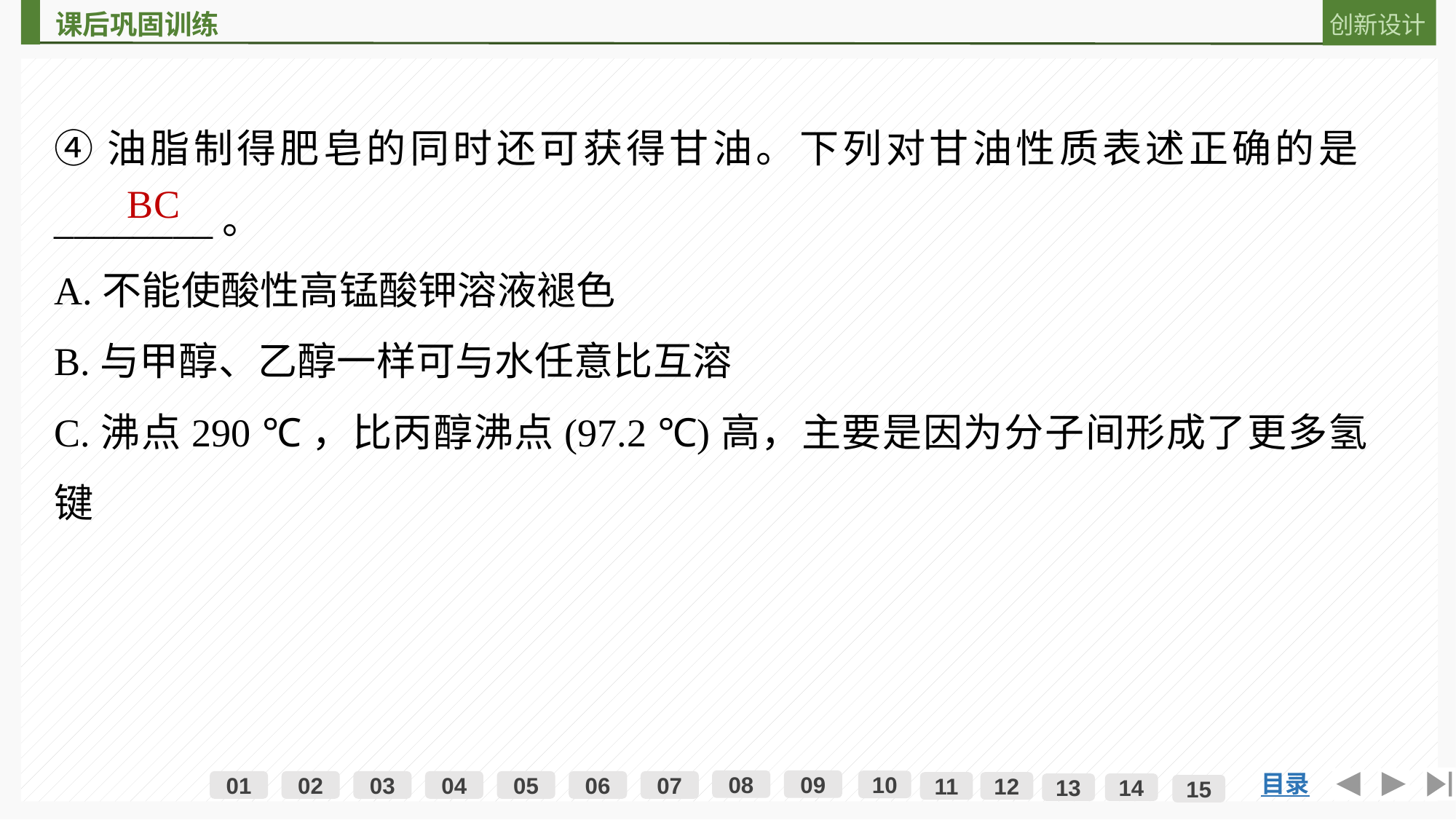

④油脂制得肥皂的同时还可获得甘油。下列对甘油性质表述正确的是________。
A.不能使酸性高锰酸钾溶液褪色
B.与甲醇、乙醇一样可与水任意比互溶
C.沸点290 ℃，比丙醇沸点(97.2 ℃)高，主要是因为分子间形成了更多氢键
BC